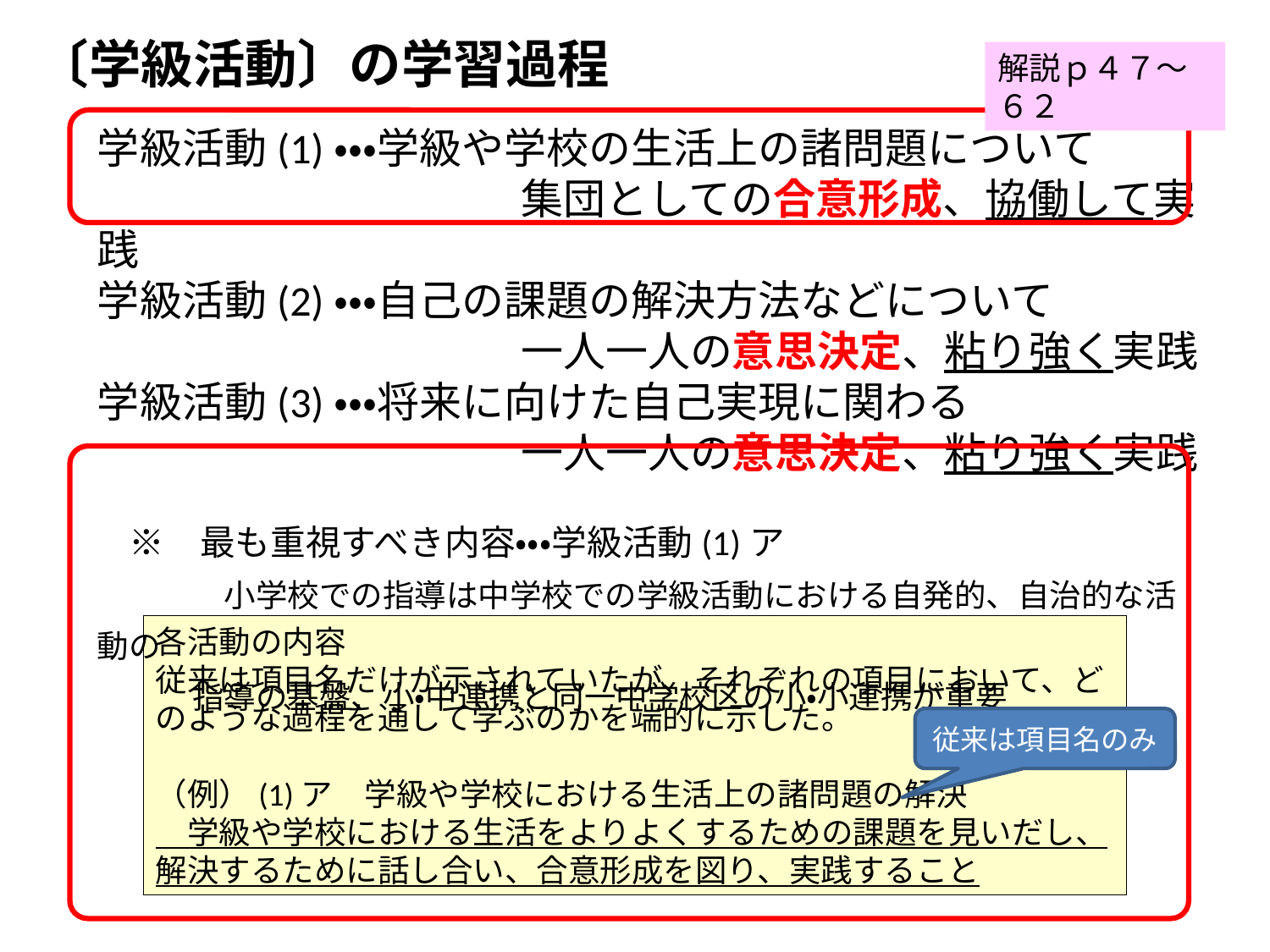

〔学級活動〕の学習過程

解説ｐ４７～６２

学級活動(1)・・・学級や学校の生活上の諸問題について
　　　　　　　　　　集団としての合意形成、協働して実践
学級活動(2)・・・自己の課題の解決方法などについて
　　　　　　　　　　一人一人の意思決定、粘り強く実践
学級活動(3)・・・将来に向けた自己実現に関わる
　　　　　　　　　　一人一人の意思決定、粘り強く実践

　※　最も重視すべき内容・・・学級活動(1)ア
　　　　小学校での指導は中学校での学級活動における自発的、自治的な活動の
　　　指導の基盤、小・中連携と同一中学校区の小・小連携が重要

各活動の内容
従来は項目名だけが示されていたが、それぞれの項目において、どのような過程を通して学ぶのかを端的に示した。

（例）(1)ア　学級や学校における生活上の諸問題の解決
　学級や学校における生活をよりよくするための課題を見いだし、解決するために話し合い、合意形成を図り、実践すること
従来は項目名のみ